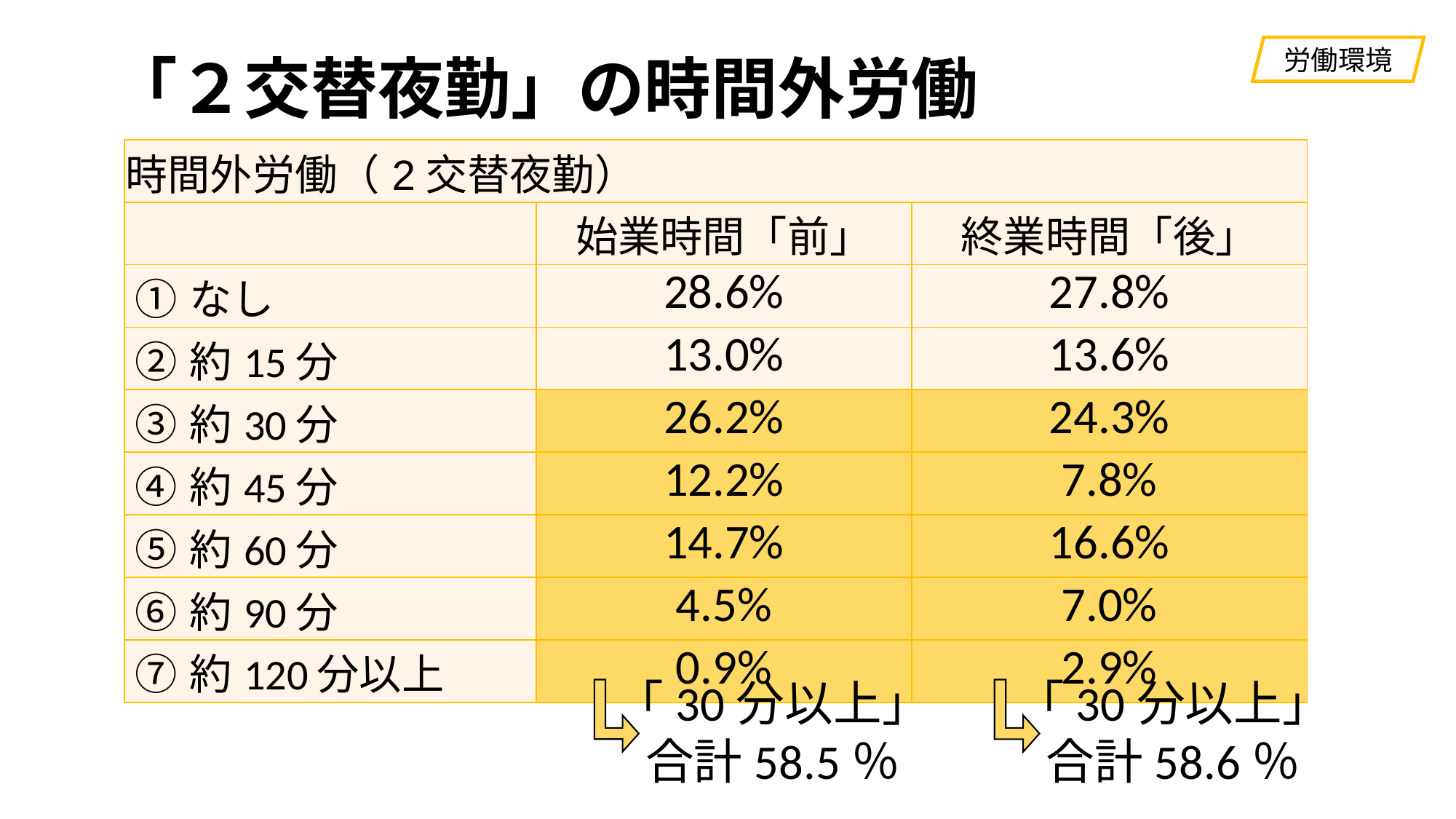

労働環境
# 「２交替夜勤」の時間外労働
| 時間外労働（2交替夜勤） |  |  |
| --- | --- | --- |
|  | 始業時間「前」 | 終業時間「後」 |
| ①なし | 28.6% | 27.8% |
| ②約15分 | 13.0% | 13.6% |
| ③約30分 | 26.2% | 24.3% |
| ④約45分 | 12.2% | 7.8% |
| ⑤約60分 | 14.7% | 16.6% |
| ⑥約90分 | 4.5% | 7.0% |
| ⑦約120分以上 | 0.9% | 2.9% |
「30分以上」
合計58.5％
「30分以上」
合計58.6％